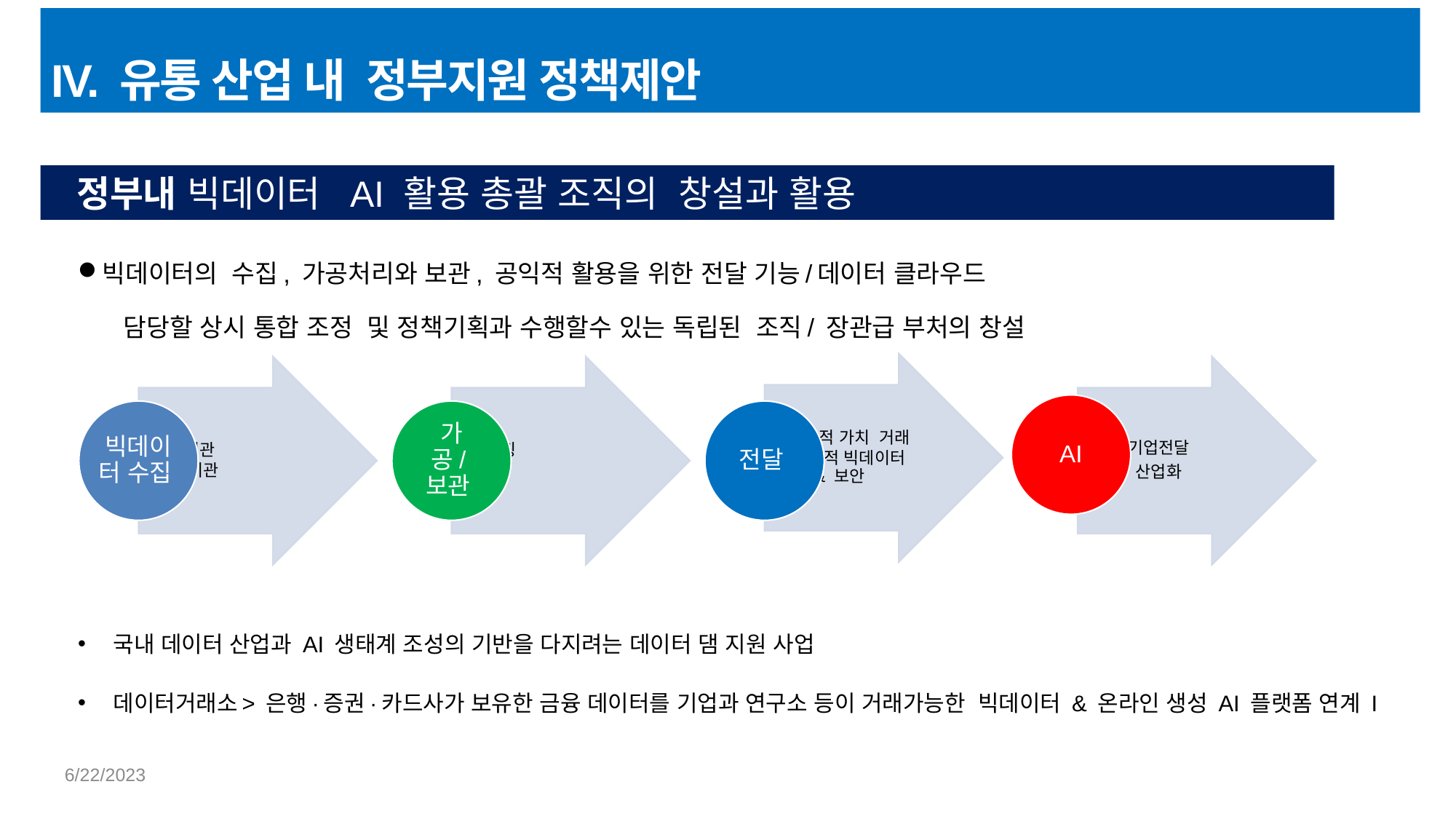

IV. 유통 산업 내  정부지원 정책제안

공적 기관
 사적기관
빅데이터 수집
 그룹핑
  분석
가공/보관
 공익 적 가치  거래
  한국 적 빅데이터 표준 & 보안
전달
기업전달
산업화
AI
  정부내 빅데이터  AI 활용 총괄 조직의  창설과 활용
빅데이터의  수집, 가공처리와 보관, 공익적 활용을 위한 전달 기능/데이터 클라우드
   담당할 상시 통합 조정  및 정책기획과 수행할수 있는 독립된  조직/ 장관급 부처의 창설

 국내 데이터 산업과 AI 생태계 조성의 기반을 다지려는 데이터 댐 지원 사업
 데이터거래소> 은행·증권·카드사가 보유한 금융 데이터를 기업과 연구소 등이 거래가능한  빅데이터 & 온라인 생성 AI 플랫폼 연계 I

6/22/2023